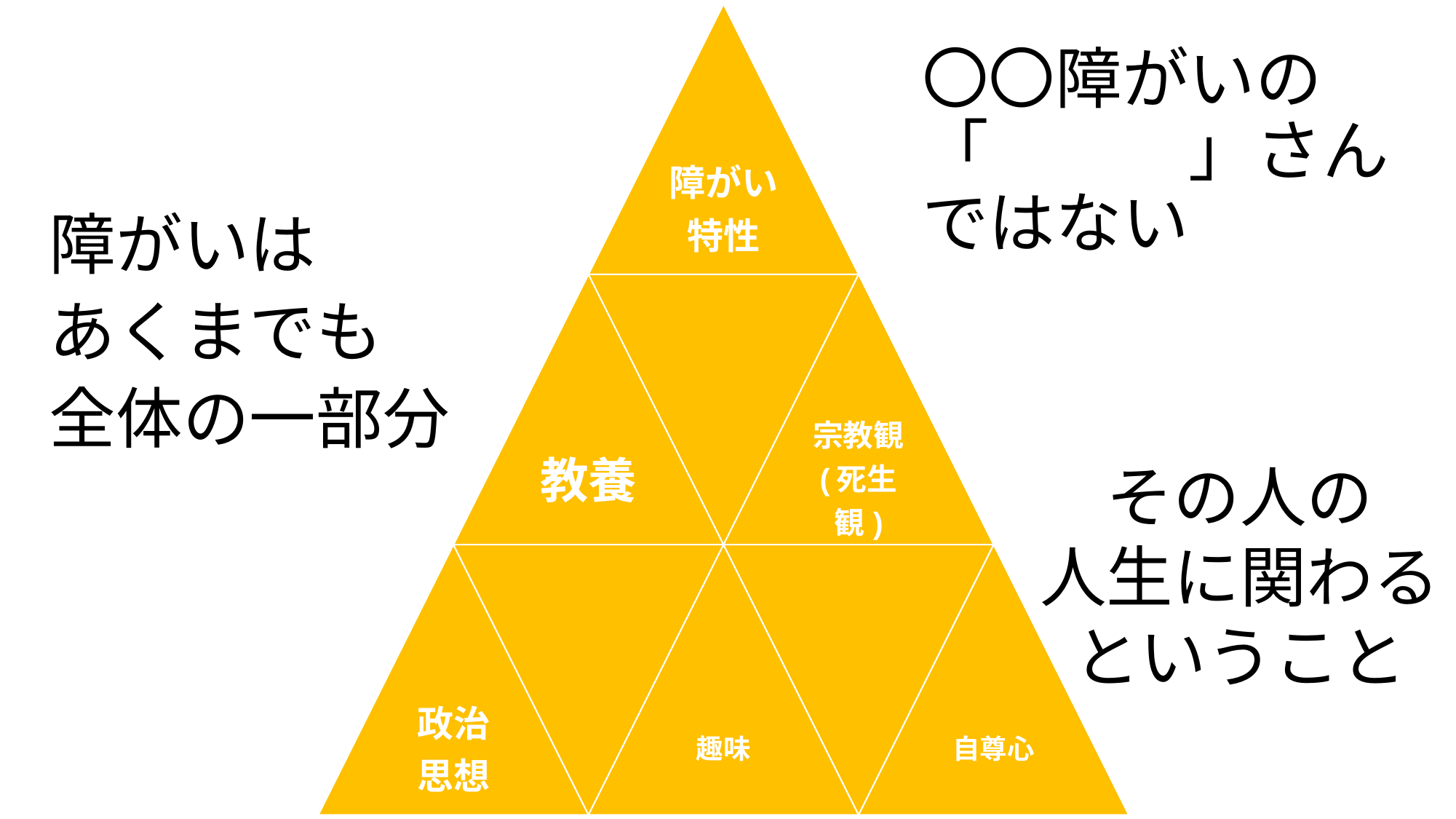

障がい特性
教養
宗教観
(死生観)
政治
思想
趣味
自尊心
# 〇〇障がいの 「　　　」さん ではない
障がいは
あくまでも
全体の一部分
その人の
人生に関わる
ということ